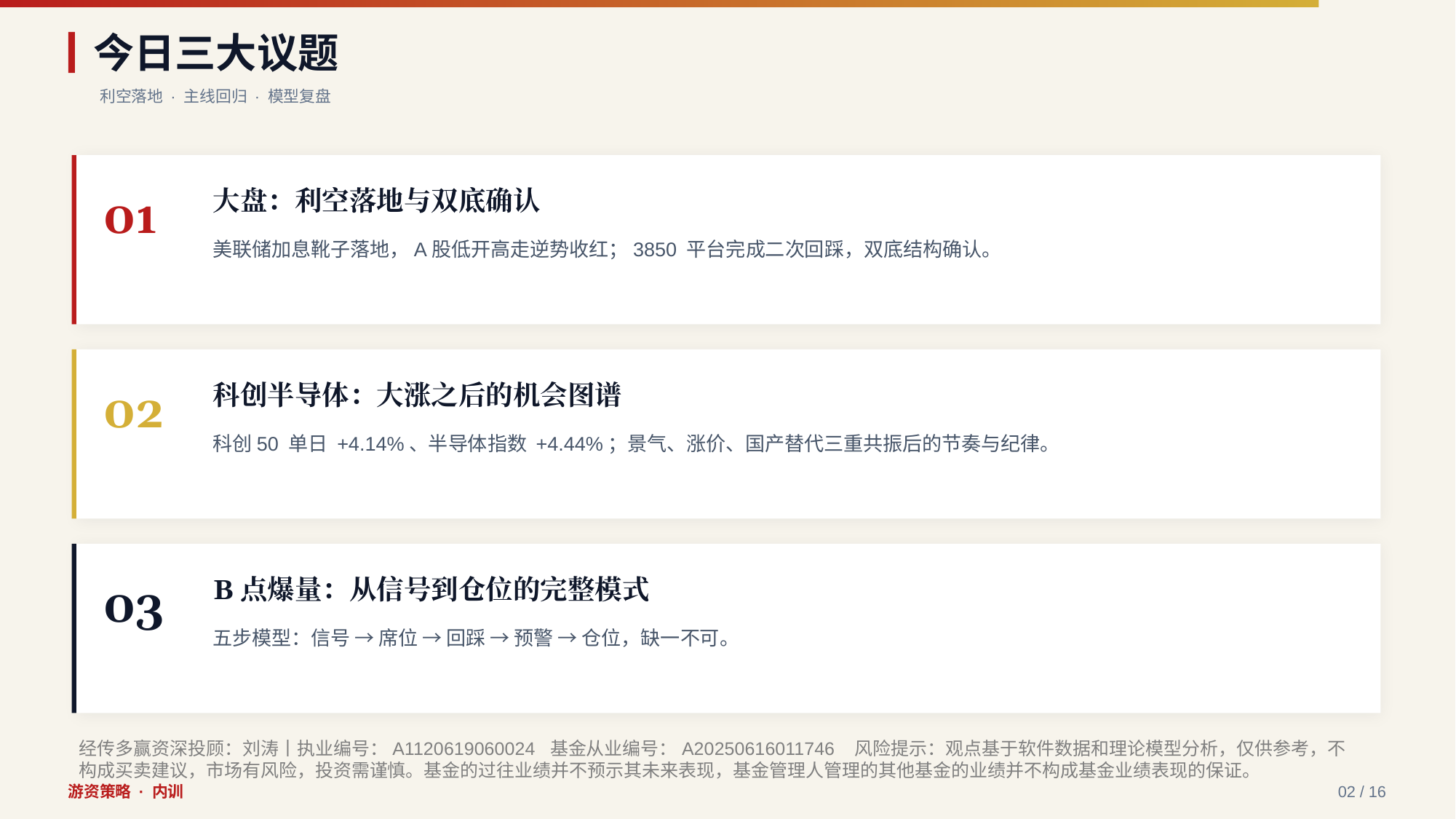

今日三大议题

利空落地 · 主线回归 · 模型复盘

大盘：利空落地与双底确认
01
美联储加息靴子落地，A股低开高走逆势收红；3850 平台完成二次回踩，双底结构确认。

科创半导体：大涨之后的机会图谱
02
科创50 单日 +4.14%、半导体指数 +4.44%；景气、涨价、国产替代三重共振后的节奏与纪律。

B点爆量：从信号到仓位的完整模式
03
五步模型：信号 → 席位 → 回踩 → 预警 → 仓位，缺一不可。
经传多赢资深投顾：刘涛丨执业编号：A1120619060024  基金从业编号：A20250616011746   风险提示：观点基于软件数据和理论模型分析，仅供参考，不构成买卖建议，市场有风险，投资需谨慎。基金的过往业绩并不预示其未来表现，基金管理人管理的其他基金的业绩并不构成基金业绩表现的保证。

游资策略 · 内训
02 / 16